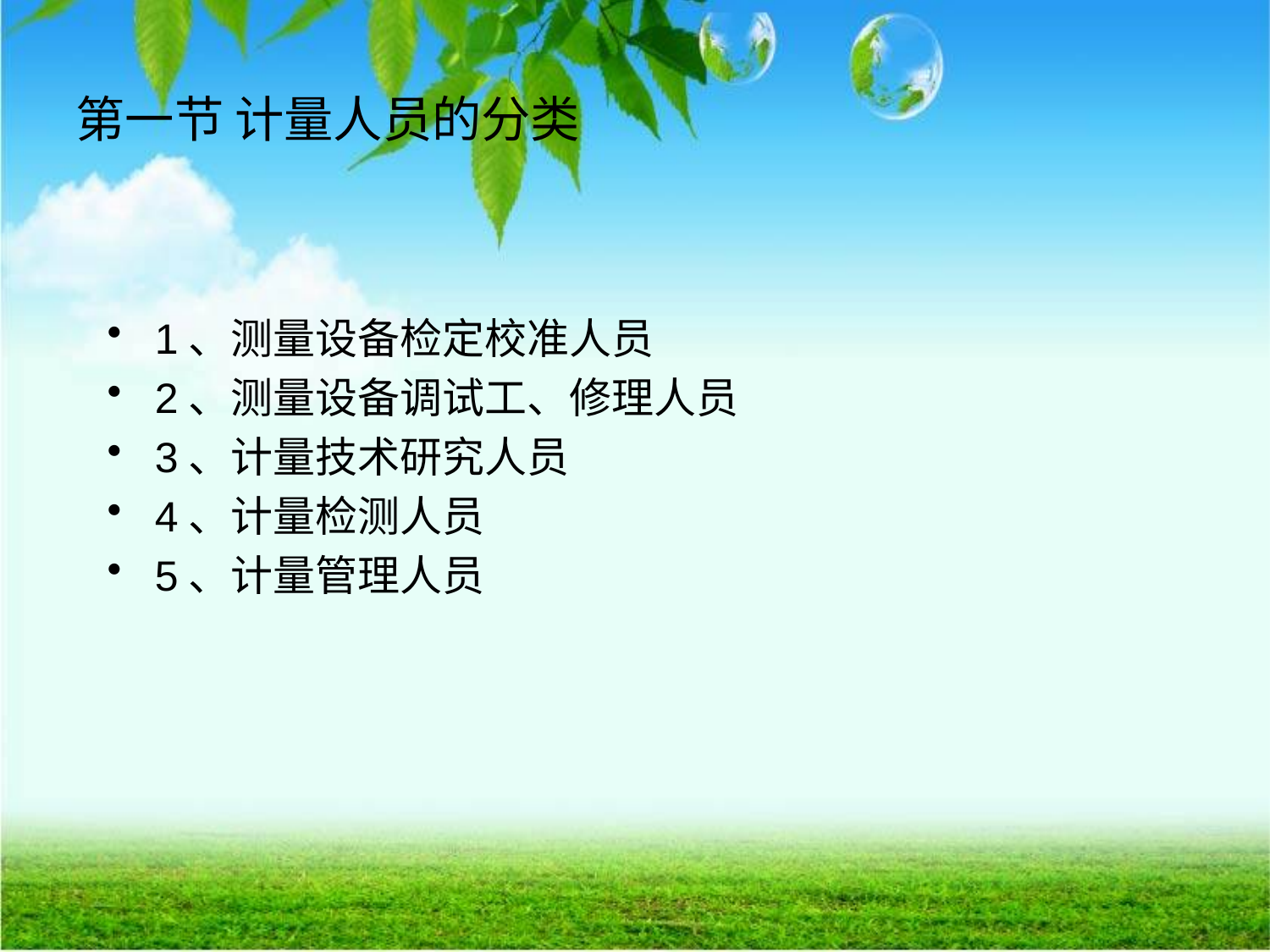

# 第一节 计量人员的分类
1、测量设备检定校准人员
2、测量设备调试工、修理人员
3、计量技术研究人员
4、计量检测人员
5、计量管理人员